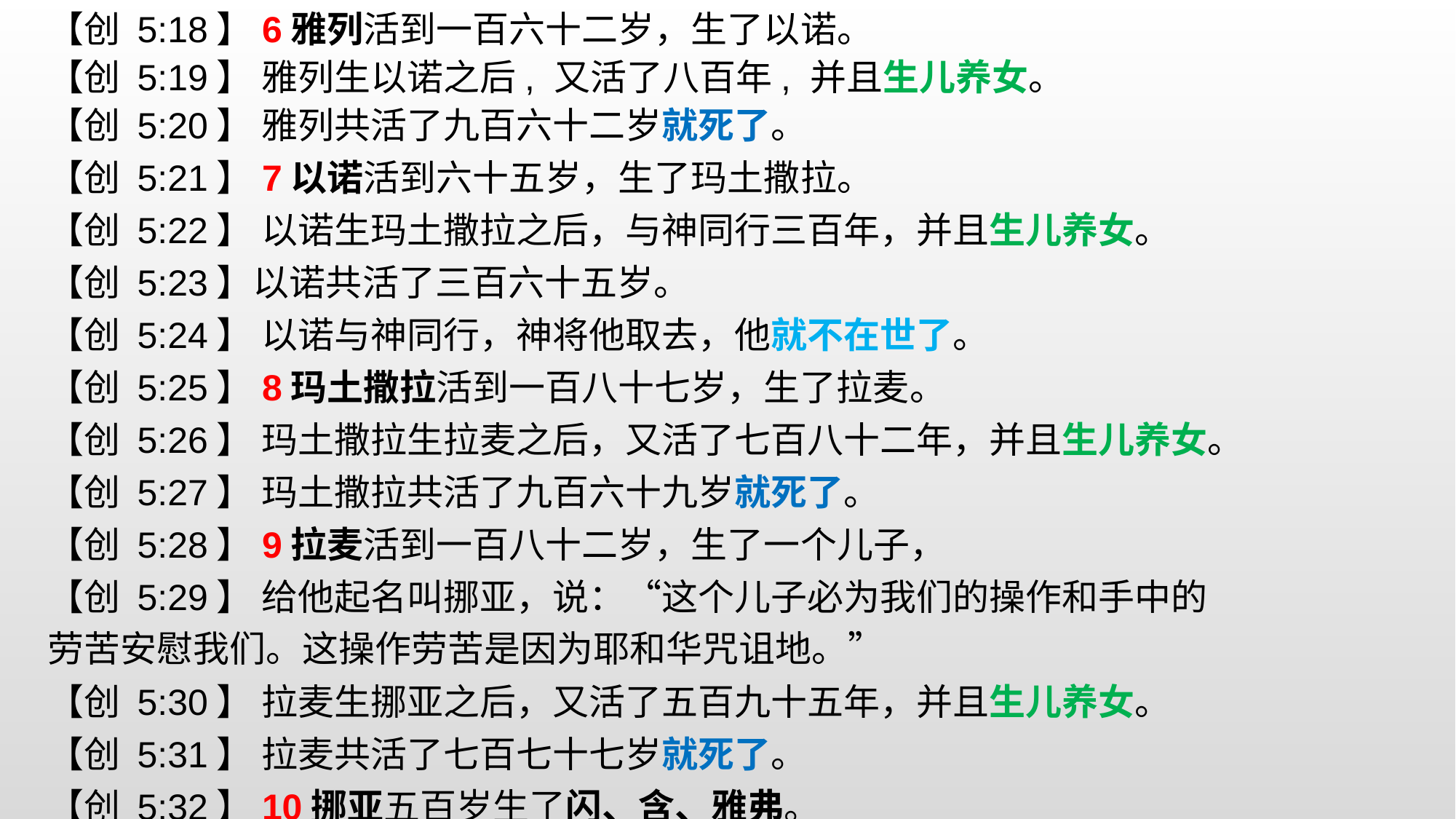

【创 5:18】6雅列活到一百六十二岁，生了以诺。
【创 5:19】 雅列生以诺之后, 又活了八百年, 并且生儿养女。
【创 5:20】 雅列共活了九百六十二岁就死了。
【创 5:21】7以诺活到六十五岁，生了玛土撒拉。
【创 5:22】 以诺生玛土撒拉之后，与神同行三百年，并且生儿养女。
【创 5:23】以诺共活了三百六十五岁。
【创 5:24】 以诺与神同行，神将他取去，他就不在世了。
【创 5:25】8玛土撒拉活到一百八十七岁，生了拉麦。
【创 5:26】 玛土撒拉生拉麦之后，又活了七百八十二年，并且生儿养女。
【创 5:27】 玛土撒拉共活了九百六十九岁就死了。
【创 5:28】9拉麦活到一百八十二岁，生了一个儿子，
【创 5:29】 给他起名叫挪亚，说：“这个儿子必为我们的操作和手中的劳苦安慰我们。这操作劳苦是因为耶和华咒诅地。”
【创 5:30】 拉麦生挪亚之后，又活了五百九十五年，并且生儿养女。
【创 5:31】 拉麦共活了七百七十七岁就死了。
【创 5:32】10挪亚五百岁生了闪、含、雅弗。